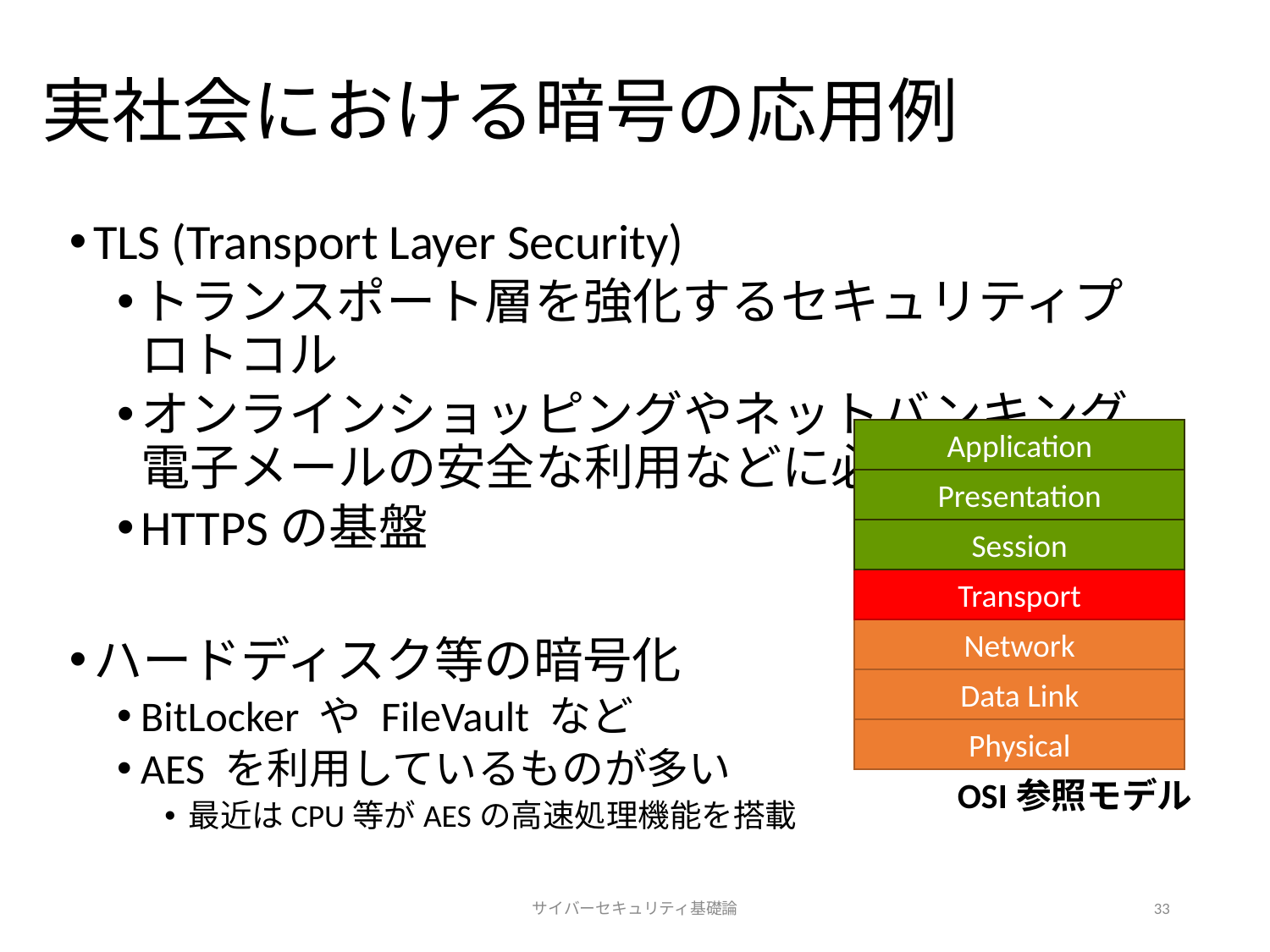

# 実社会における暗号の応用例
TLS (Transport Layer Security)
トランスポート層を強化するセキュリティプロトコル
オンラインショッピングやネットバンキング、電子メールの安全な利用などに必要
HTTPSの基盤

ハードディスク等の暗号化
BitLocker や FileVault など
AES を利用しているものが多い
最近はCPU等がAESの高速処理機能を搭載
Application
Presentation
Session
Transport
Network
Data Link
Physical
OSI参照モデル
サイバーセキュリティ基礎論
33